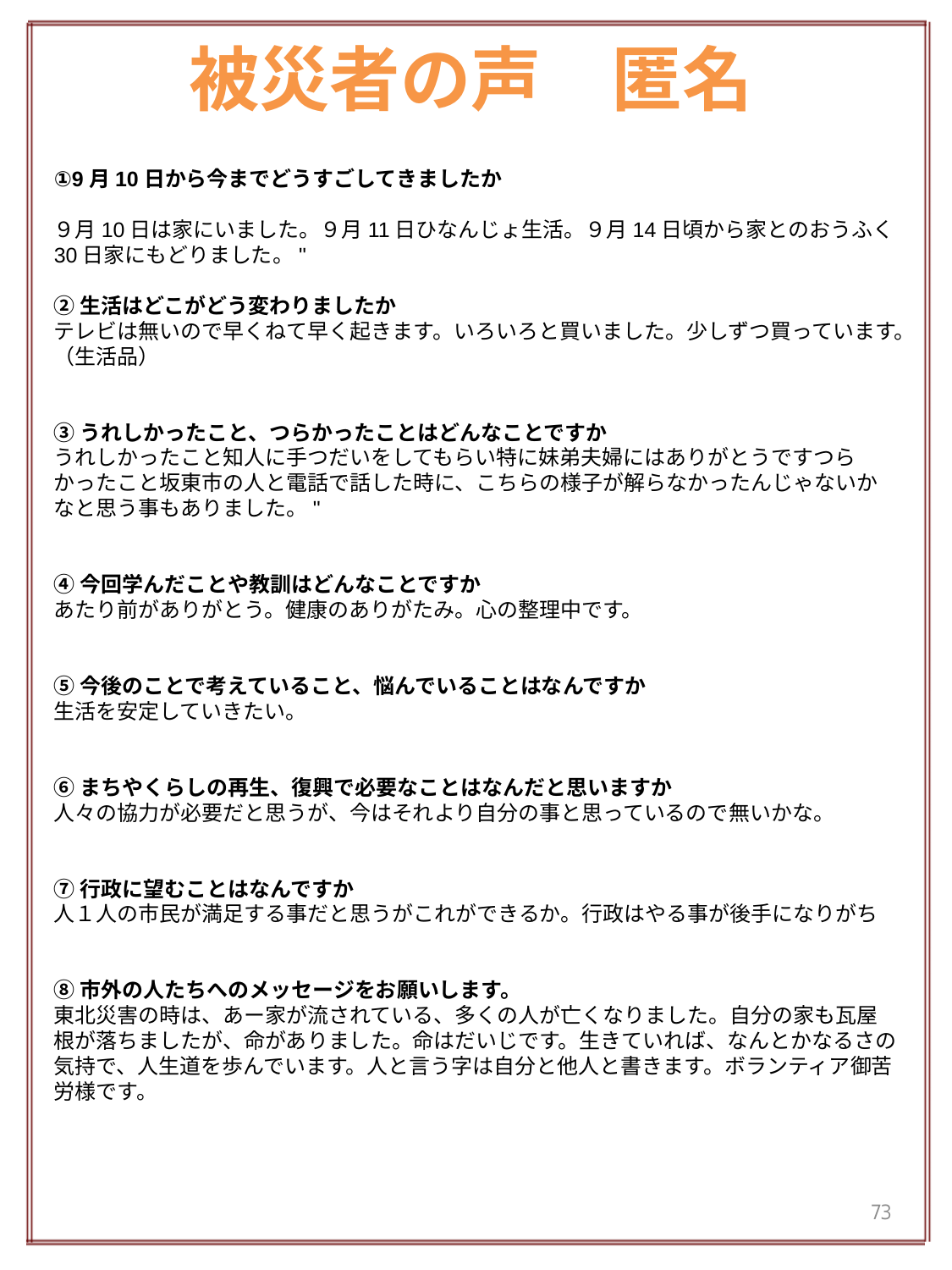

# 被災者の声　匿名
①9月10日から今までどうすごしてきましたか

９月10日は家にいました。９月11日ひなんじょ生活。９月14日頃から家とのおうふく30日家にもどりました。"

②生活はどこがどう変わりましたか
テレビは無いので早くねて早く起きます。いろいろと買いました。少しずつ買っています。（生活品）

③うれしかったこと、つらかったことはどんなことですか
うれしかったこと知人に手つだいをしてもらい特に妹弟夫婦にはありがとうですつらかったこと坂東市の人と電話で話した時に、こちらの様子が解らなかったんじゃないかなと思う事もありました。"

④今回学んだことや教訓はどんなことですか
あたり前がありがとう。健康のありがたみ。心の整理中です。

⑤今後のことで考えていること、悩んでいることはなんですか
生活を安定していきたい。

⑥まちやくらしの再生、復興で必要なことはなんだと思いますか
人々の協力が必要だと思うが、今はそれより自分の事と思っているので無いかな。

⑦行政に望むことはなんですか
人１人の市民が満足する事だと思うがこれができるか。行政はやる事が後手になりがち

⑧市外の人たちへのメッセージをお願いします。
東北災害の時は、あー家が流されている、多くの人が亡くなりました。自分の家も瓦屋根が落ちましたが、命がありました。命はだいじです。生きていれば、なんとかなるさの気持で、人生道を歩んでいます。人と言う字は自分と他人と書きます。ボランティア御苦労様です。
73